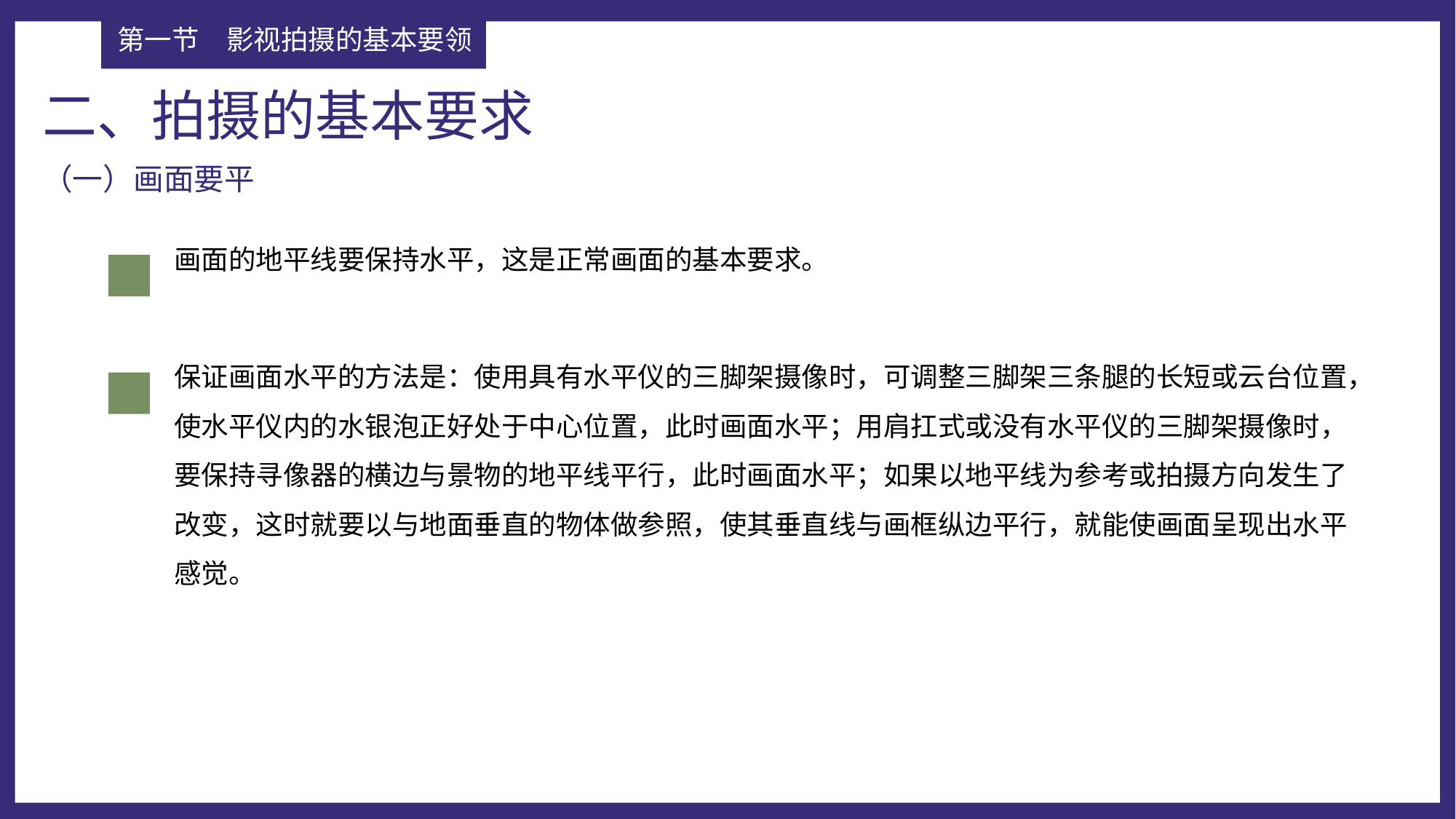

第一节	影视拍摄的基本要领
二、拍摄的基本要求
（一）画面要平
画面的地平线要保持水平，这是正常画面的基本要求。

保证画面水平的方法是：使用具有水平仪的三脚架摄像时，可调整三脚架三条腿的长短或云台位置，使水平仪内的水银泡正好处于中心位置，此时画面水平；用肩扛式或没有水平仪的三脚架摄像时，要保持寻像器的横边与景物的地平线平行，此时画面水平；如果以地平线为参考或拍摄方向发生了改变，这时就要以与地面垂直的物体做参照，使其垂直线与画框纵边平行，就能使画面呈现出水平感觉。